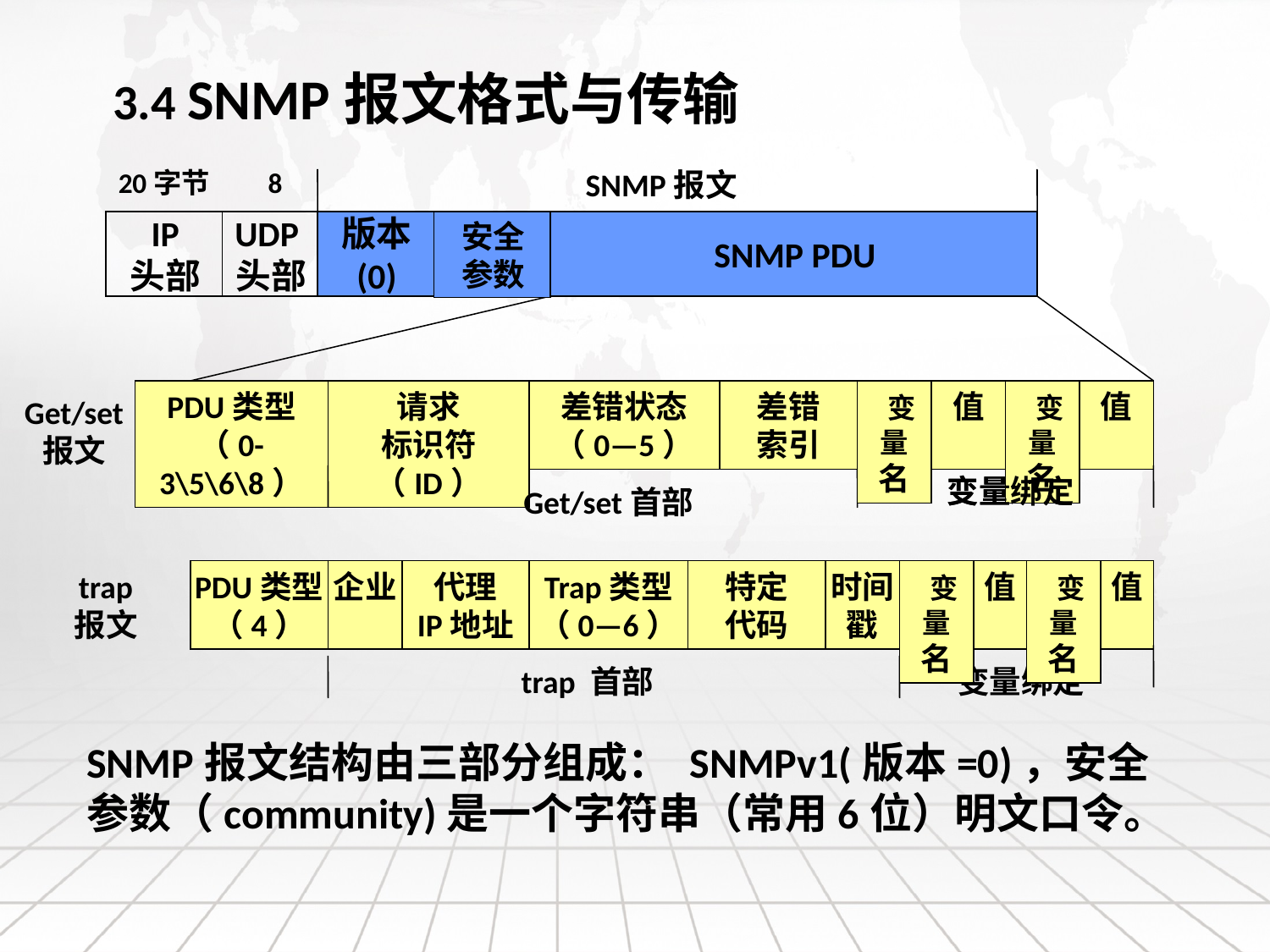

3.4 SNMP报文格式与传输
20字节
8
SNMP报文

IP
头部
UDP头部
版本
(0)
安全
参数
SNMP PDU

PDU类型
（0-3\5\6\8）
请求
标识符（ID）
差错状态
（0—5）
差错
索引
 变量
名
值

 变量
名
值

Get/set 报文

变量绑定
变量绑定

Get/set首部
trap 报文
PDU类型
（4）
企业

代理
IP地址
Trap类型
（0—6）
特定
代码
时间戳
 变量
名
值

 变量
名
值

trap 首部
变量绑定

SNMP报文结构由三部分组成： SNMPv1(版本=0)，安全参数（community)是一个字符串（常用6位）明文口令。